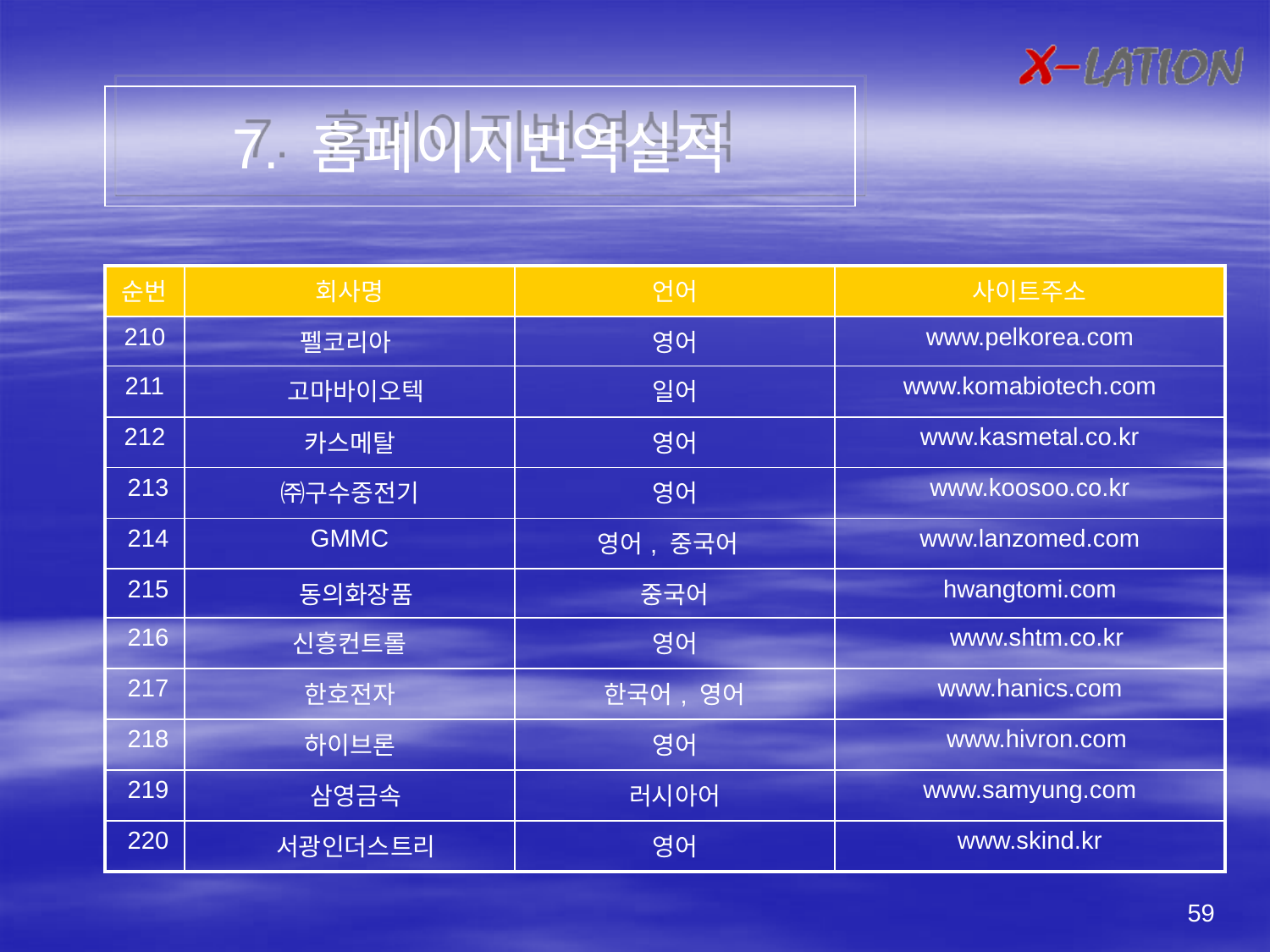

7. 홈페이지번역실적
| 순번 | 회사명 | 언어 | 사이트주소 |
| --- | --- | --- | --- |
| 210 | 펠코리아 | 영어 | www.pelkorea.com |
| 211 | 고마바이오텍 | 일어 | www.komabiotech.com |
| 212 | 카스메탈 | 영어 | www.kasmetal.co.kr |
| 213 | ㈜구수중전기 | 영어 | www.koosoo.co.kr |
| 214 | GMMC | 영어, 중국어 | www.lanzomed.com |
| 215 | 동의화장품 | 중국어 | hwangtomi.com |
| 216 | 신흥컨트롤 | 영어 | www.shtm.co.kr |
| 217 | 한호전자 | 한국어, 영어 | www.hanics.com |
| 218 | 하이브론 | 영어 | www.hivron.com |
| 219 | 삼영금속 | 러시아어 | www.samyung.com |
| 220 | 서광인더스트리 | 영어 | www.skind.kr |
59